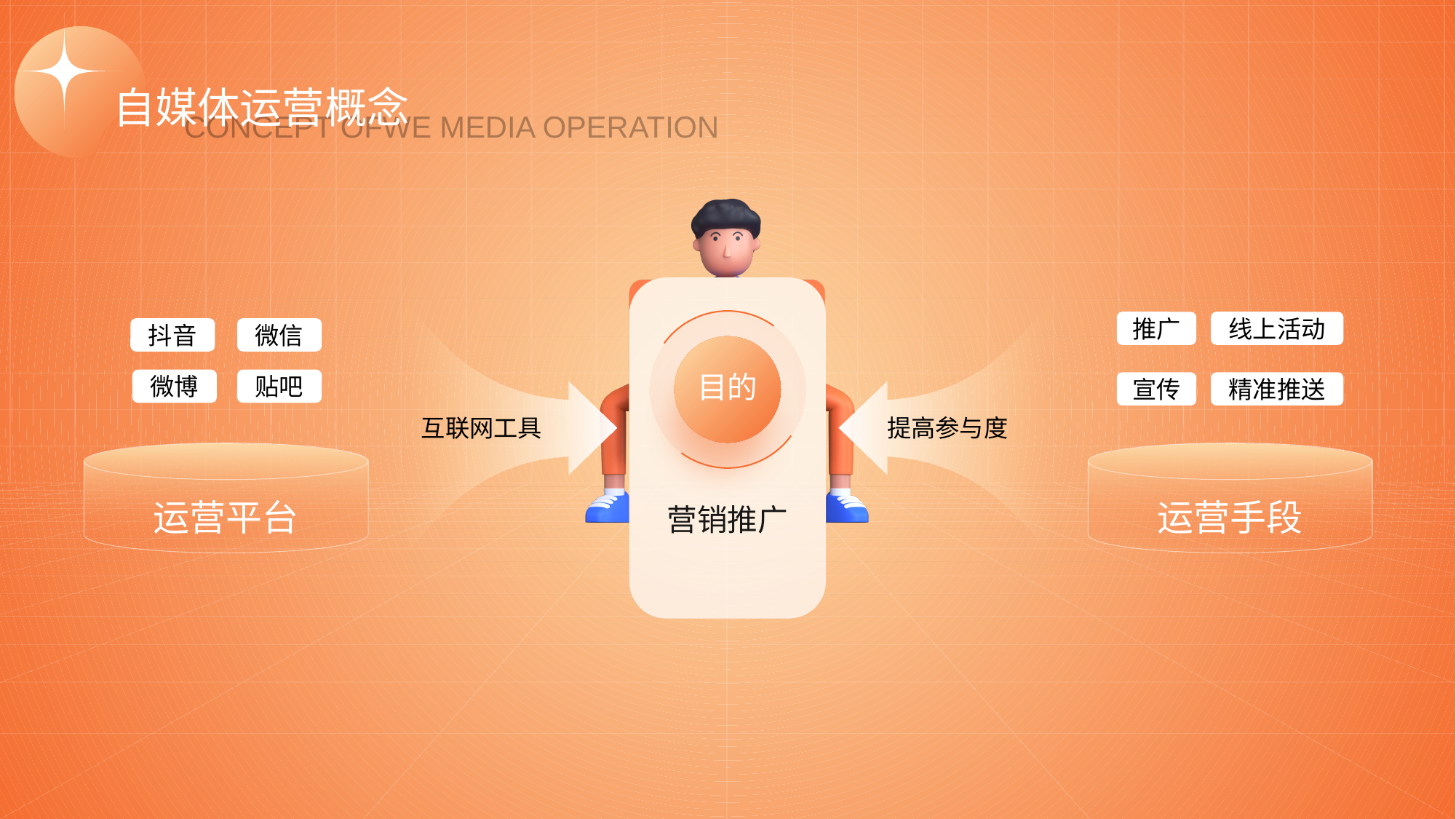

自媒体运营概念
CONCEPT OFWE MEDIA OPERATION

目的
营销推广

推广
线上活动
抖音
微信
微博
贴吧
宣传
精准推送
互联网工具
提高参与度

运营平台

运营手段